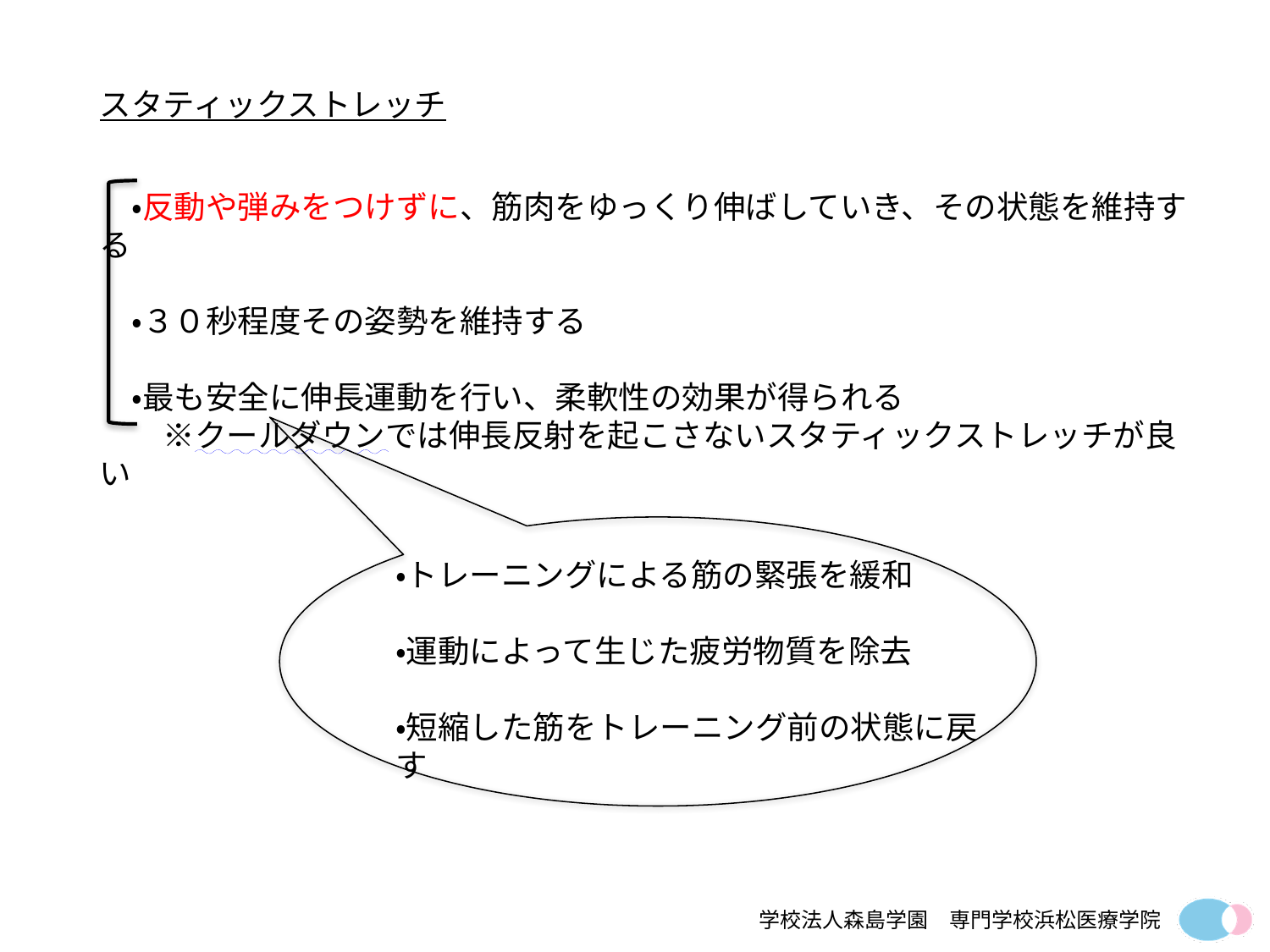

スタティックストレッチ
　・反動や弾みをつけずに、筋肉をゆっくり伸ばしていき、その状態を維持する

　・３０秒程度その姿勢を維持する

　・最も安全に伸長運動を行い、柔軟性の効果が得られる
　　※クールダウンでは伸長反射を起こさないスタティックストレッチが良い

・トレーニングによる筋の緊張を緩和

・運動によって生じた疲労物質を除去

・短縮した筋をトレーニング前の状態に戻す